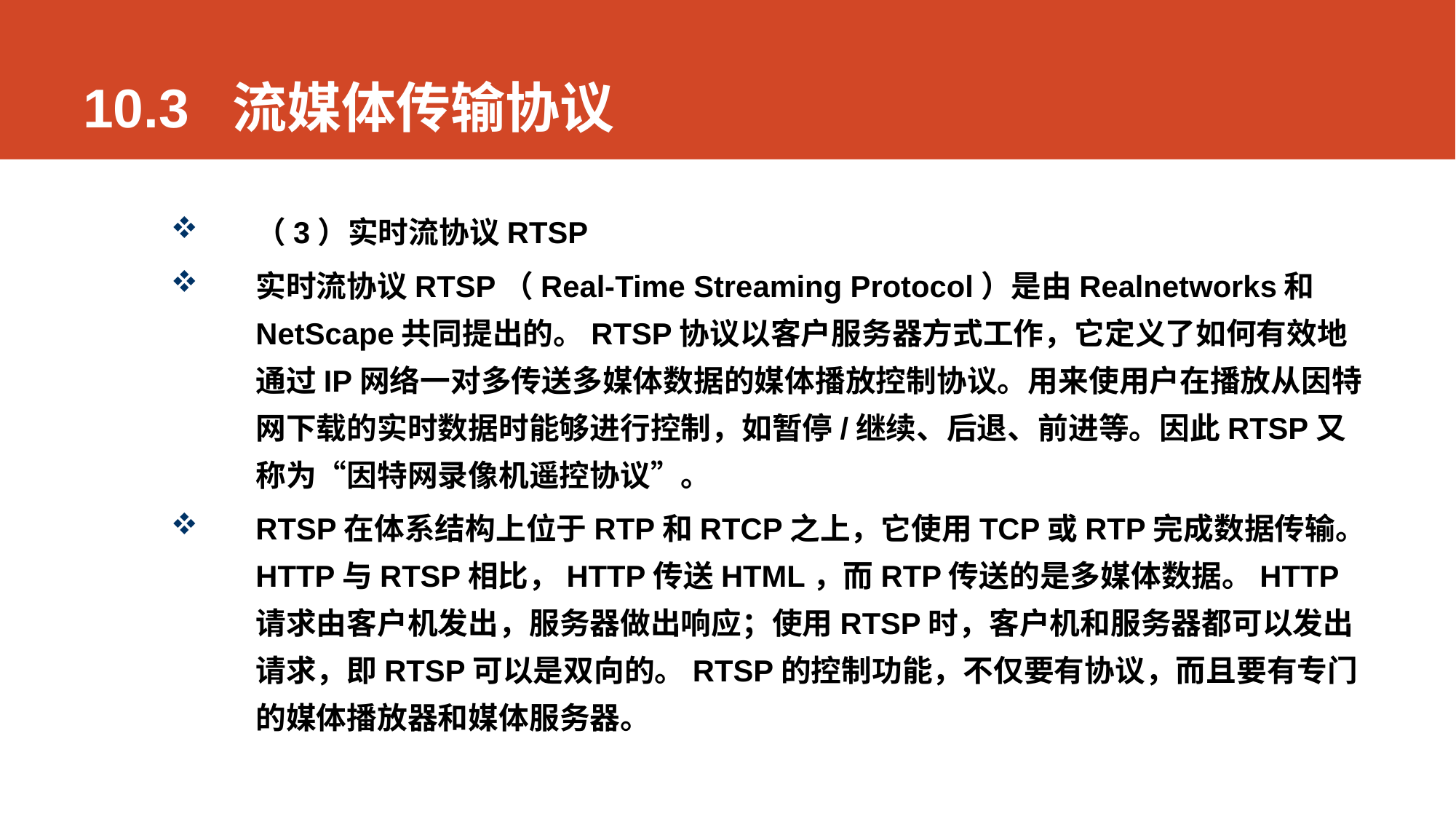

# 10.3  流媒体传输协议
（3）实时流协议RTSP
实时流协议RTSP（Real-Time Streaming Protocol）是由Realnetworks和NetScape共同提出的。RTSP协议以客户服务器方式工作，它定义了如何有效地通过IP网络一对多传送多媒体数据的媒体播放控制协议。用来使用户在播放从因特网下载的实时数据时能够进行控制，如暂停/继续、后退、前进等。因此RTSP又称为“因特网录像机遥控协议”。
RTSP在体系结构上位于RTP和RTCP之上，它使用TCP或RTP完成数据传输。HTTP与RTSP相比，HTTP传送HTML，而RTP传送的是多媒体数据。HTTP请求由客户机发出，服务器做出响应；使用RTSP时，客户机和服务器都可以发出请求，即RTSP可以是双向的。RTSP的控制功能，不仅要有协议，而且要有专门的媒体播放器和媒体服务器。